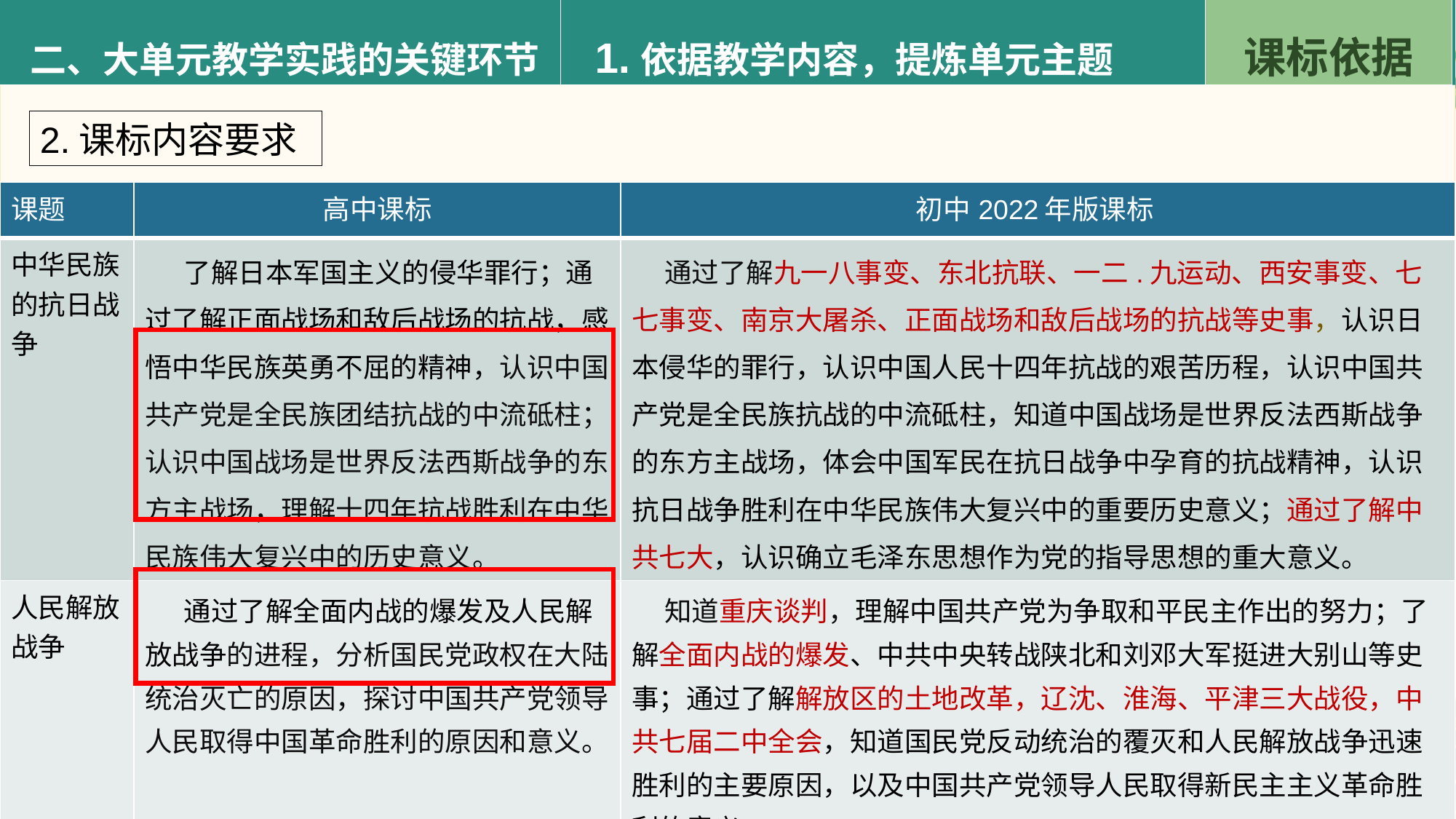

二、大单元教学实践的关键环节
  1.依据教学内容，提炼单元主题
课标依据

2.课标内容要求
| 课题 | 高中课标 | 初中2022年版课标 |
| --- | --- | --- |
| 中华民族的抗日战争 | 了解日本军国主义的侵华罪行；通过了解正面战场和敌后战场的抗战，感悟中华民族英勇不屈的精神，认识中国共产党是全民族团结抗战的中流砥柱；认识中国战场是世界反法西斯战争的东方主战场，理解十四年抗战胜利在中华民族伟大复兴中的历史意义。 | 通过了解九一八事变、东北抗联、一二.九运动、西安事变、七七事变、南京大屠杀、正面战场和敌后战场的抗战等史事，认识日本侵华的罪行，认识中国人民十四年抗战的艰苦历程，认识中国共产党是全民族抗战的中流砥柱，知道中国战场是世界反法西斯战争的东方主战场，体会中国军民在抗日战争中孕育的抗战精神，认识抗日战争胜利在中华民族伟大复兴中的重要历史意义；通过了解中共七大，认识确立毛泽东思想作为党的指导思想的重大意义。 |
| 人民解放战争 | 通过了解全面内战的爆发及人民解放战争的进程，分析国民党政权在大陆统治灭亡的原因，探讨中国共产党领导人民取得中国革命胜利的原因和意义。 | 知道重庆谈判，理解中国共产党为争取和平民主作出的努力；了解全面内战的爆发、中共中央转战陕北和刘邓大军挺进大别山等史事；通过了解解放区的土地改革，辽沈、淮海、平津三大战役，中共七届二中全会，知道国民党反动统治的覆灭和人民解放战争迅速胜利的主要原因，以及中国共产党领导人民取得新民主主义革命胜利的意义。 |